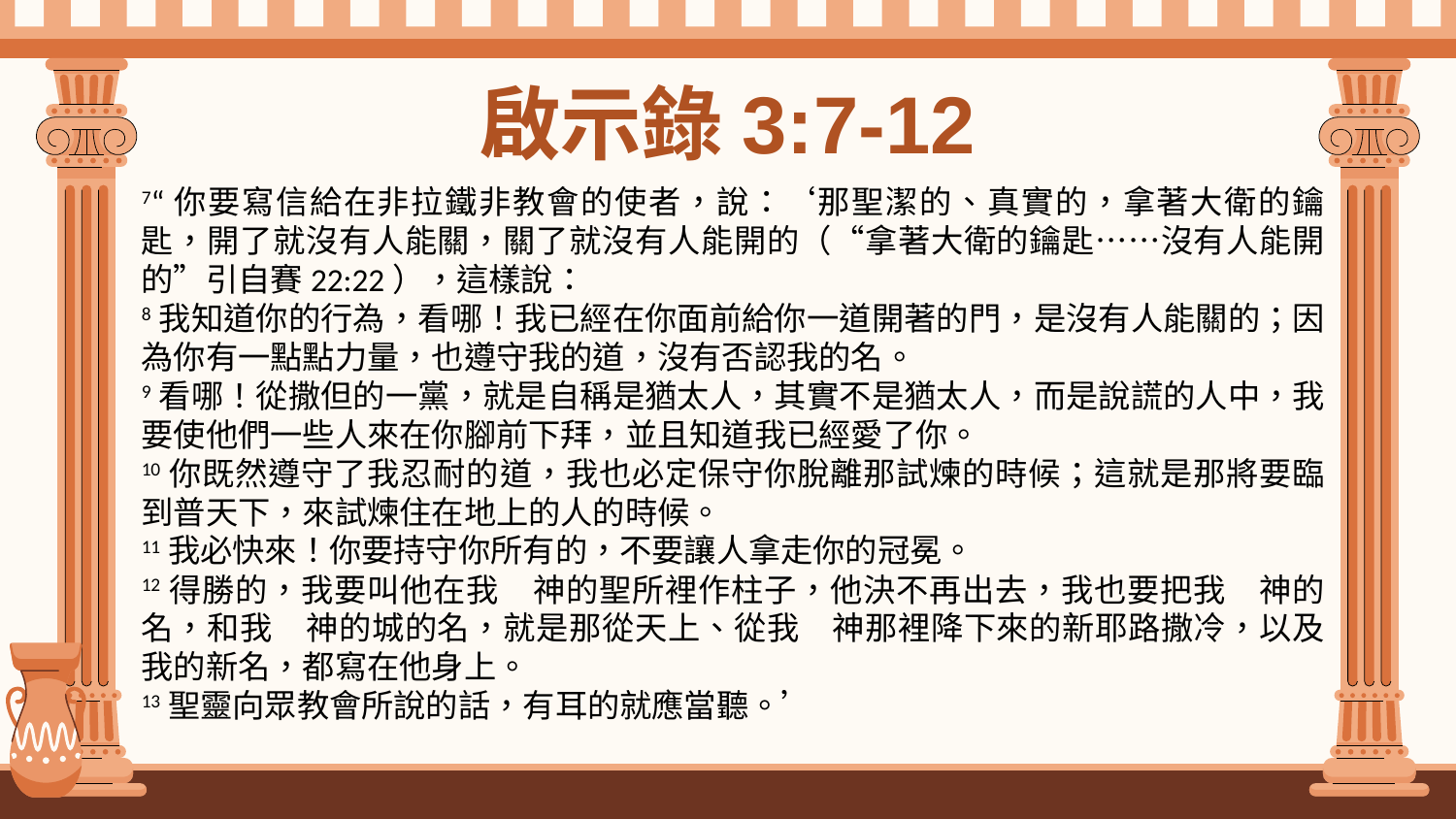

# 啟示錄3:7-12
7“你要寫信給在非拉鐵非教會的使者，說：‘那聖潔的、真實的，拿著大衛的鑰匙，開了就沒有人能關，關了就沒有人能開的（“拿著大衛的鑰匙……沒有人能開的”引自賽22:22），這樣說：
8我知道你的行為，看哪！我已經在你面前給你一道開著的門，是沒有人能關的；因為你有一點點力量，也遵守我的道，沒有否認我的名。
9看哪！從撒但的一黨，就是自稱是猶太人，其實不是猶太人，而是說謊的人中，我要使他們一些人來在你腳前下拜，並且知道我已經愛了你。
10你既然遵守了我忍耐的道，我也必定保守你脫離那試煉的時候；這就是那將要臨到普天下，來試煉住在地上的人的時候。
11我必快來！你要持守你所有的，不要讓人拿走你的冠冕。
12得勝的，我要叫他在我　神的聖所裡作柱子，他決不再出去，我也要把我　神的名，和我　神的城的名，就是那從天上、從我　神那裡降下來的新耶路撒冷，以及我的新名，都寫在他身上。
13聖靈向眾教會所說的話，有耳的就應當聽。’